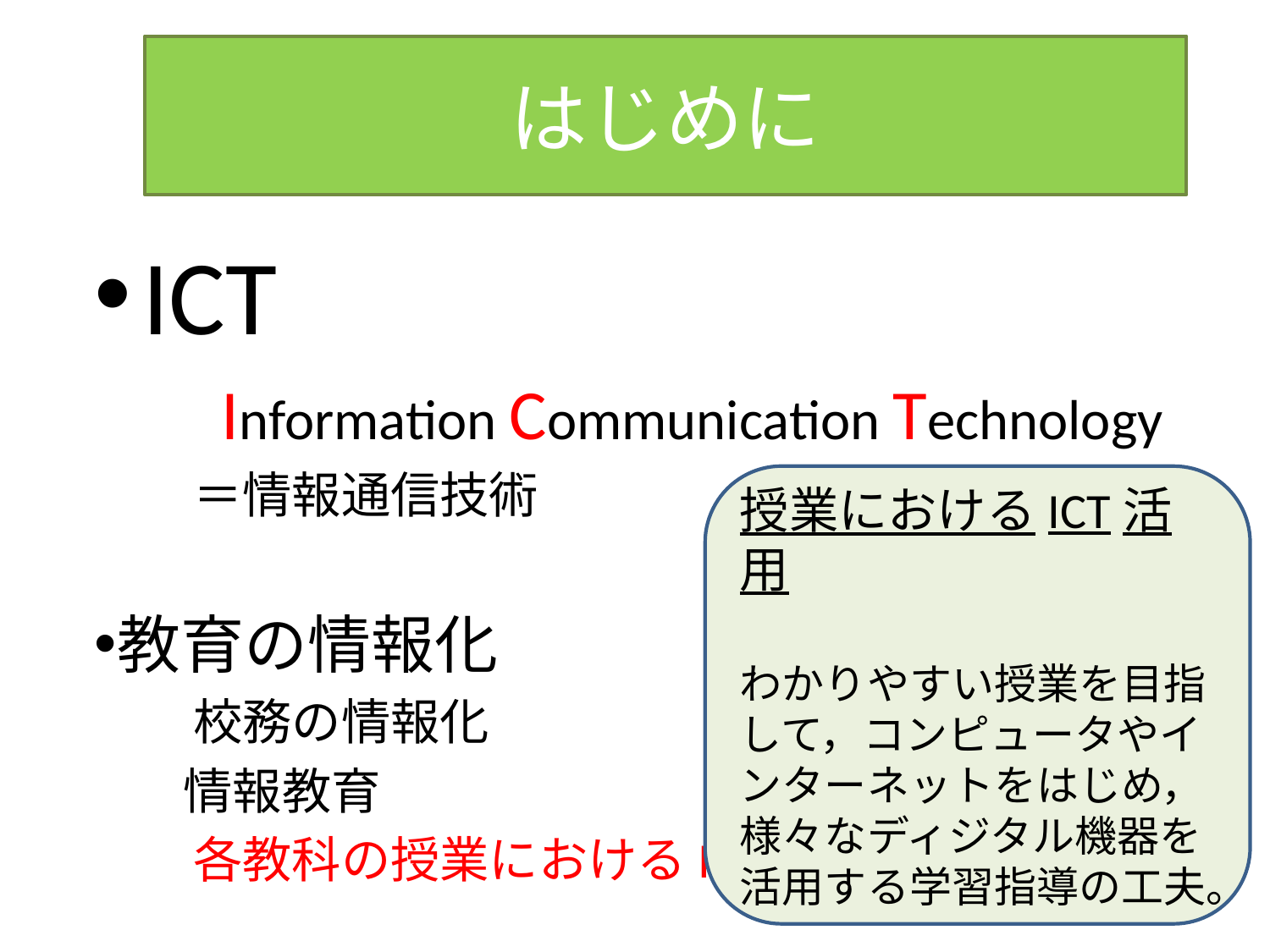

# はじめに
ICT
　　Information Communication Technology
　　＝情報通信技術

教育の情報化
　　校務の情報化
       情報教育
　　各教科の授業におけるICT活用

授業におけるICT活用

わかりやすい授業を目指して，コンピュータやインターネットをはじめ，様々なディジタル機器を活用する学習指導の工夫。